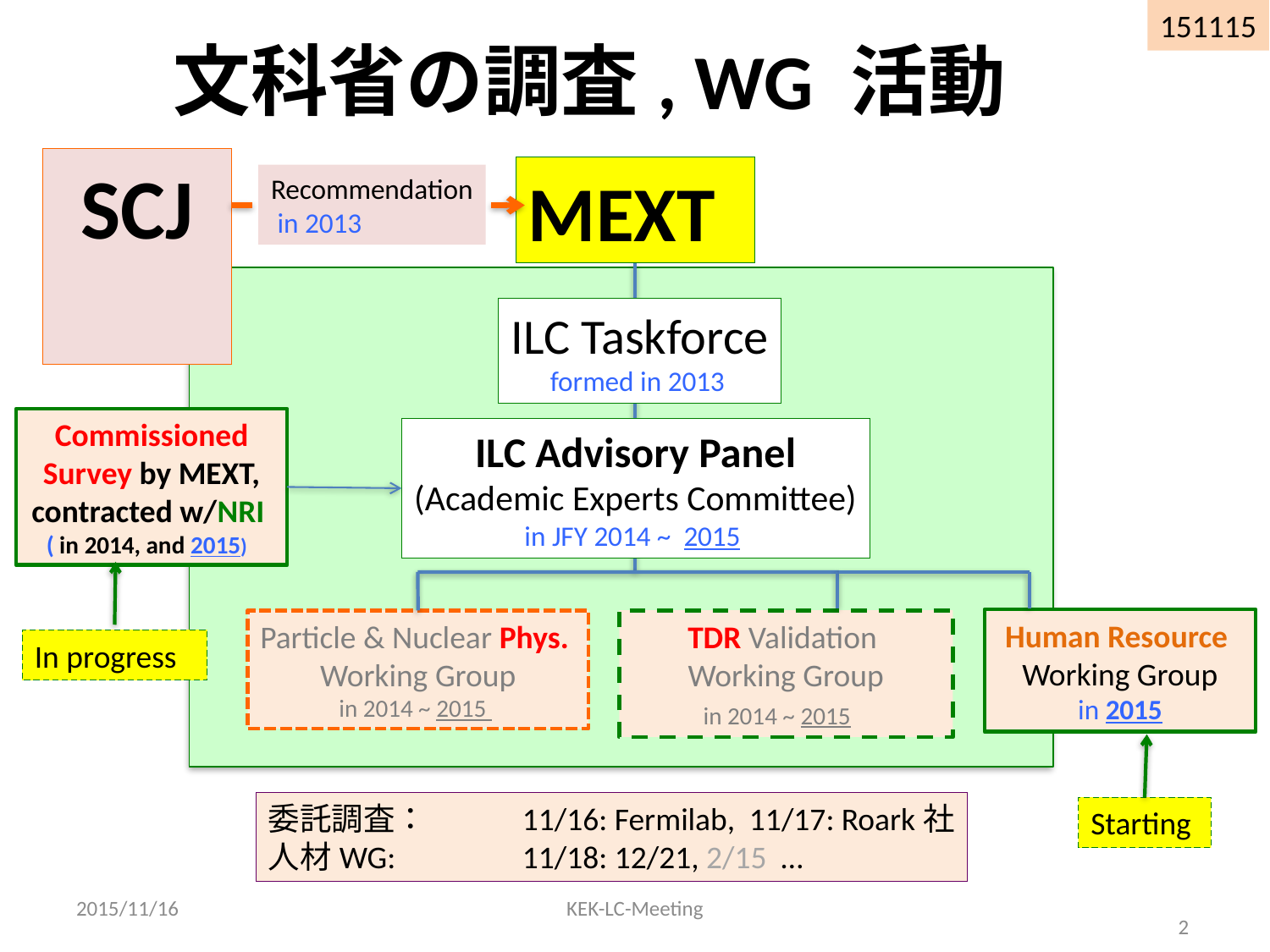

151115
# 文科省の調査, WG 活動
 SCJ
MEXT
Recommendation
 in 2013

ILC Taskforce
formed in 2013
Commissioned Survey by MEXT, contracted w/NRI
( in 2014, and 2015)
ILC Advisory Panel
(Academic Experts Committee)
in JFY 2014 ~  2015
Human Resource
Working Group
in 2015
Particle & Nuclear Phys.
Working Group
in 2014 ~ 2015
TDR Validation
Working Group
in 2014 ~ 2015
In progress
委託調査：　	11/16: Fermilab,  11/17: Roark社
人材WG: 	11/18: 12/21, 2/15  …
Starting
2015/11/16
KEK-LC-Meeting
2